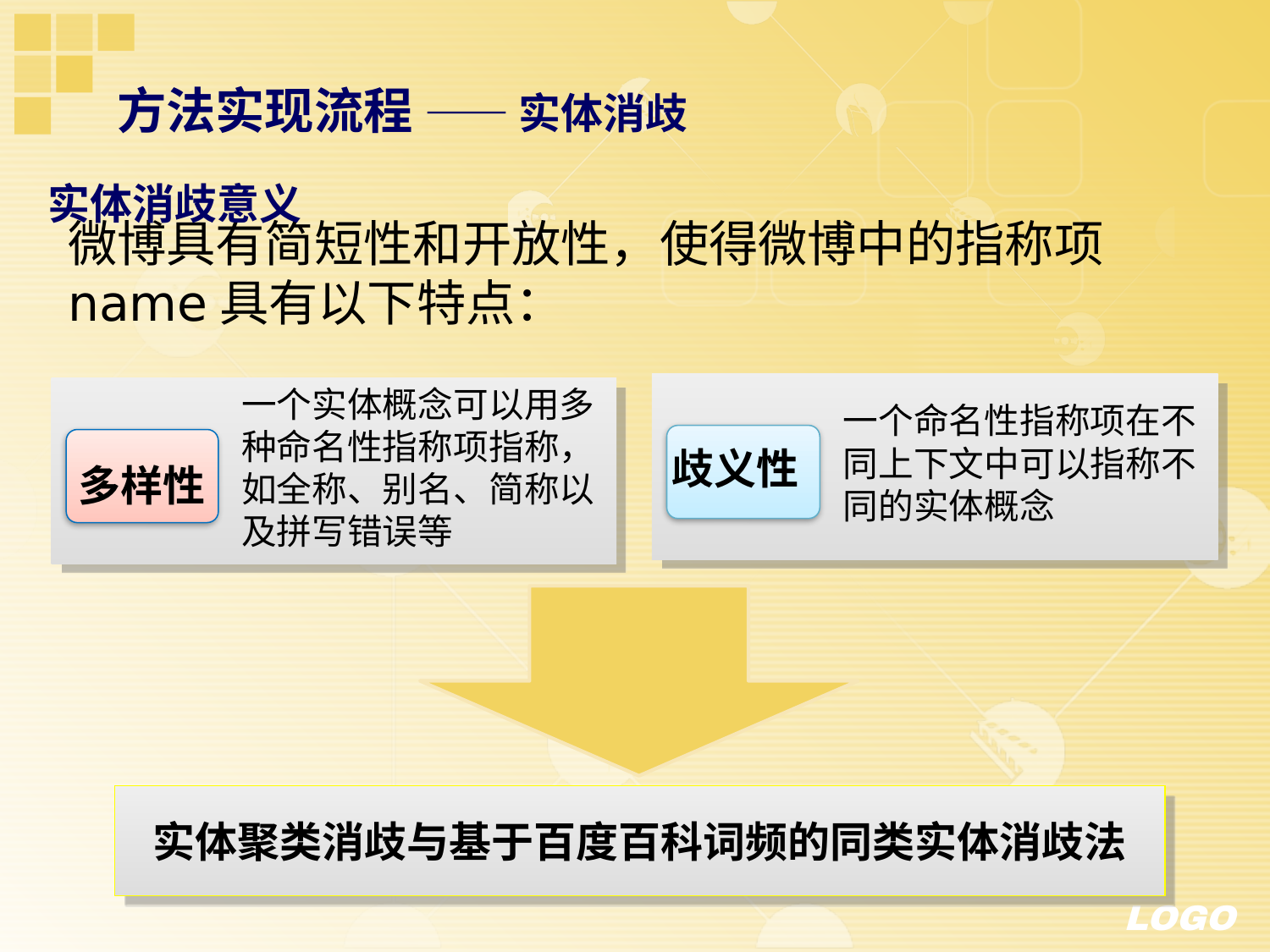

# 方法实现流程 —— 实体消歧
实体消歧意义
微博具有简短性和开放性，使得微博中的指称项name具有以下特点：

一个命名性指称项在不同上下文中可以指称不同的实体概念

歧义性

一个实体概念可以用多种命名性指称项指称，如全称、别名、简称以及拼写错误等

多样性

实体聚类消歧与基于百度百科词频的同类实体消歧法